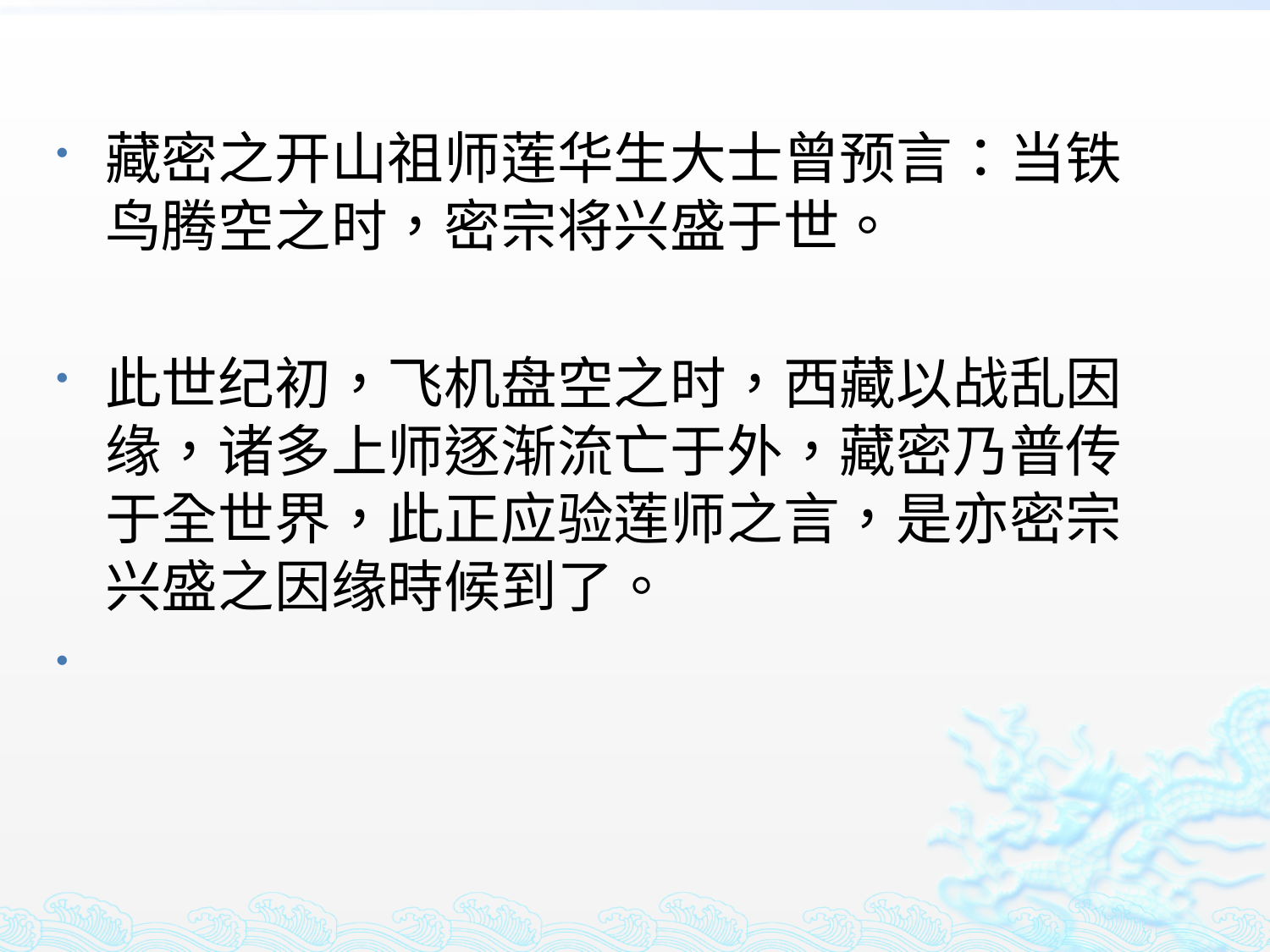

藏密之开山祖师莲华生大士曾预言：当铁鸟腾空之时，密宗将兴盛于世。

此世纪初，飞机盘空之时，西藏以战乱因缘，诸多上师逐渐流亡于外，藏密乃普传于全世界，此正应验莲师之言，是亦密宗兴盛之因缘時候到了。